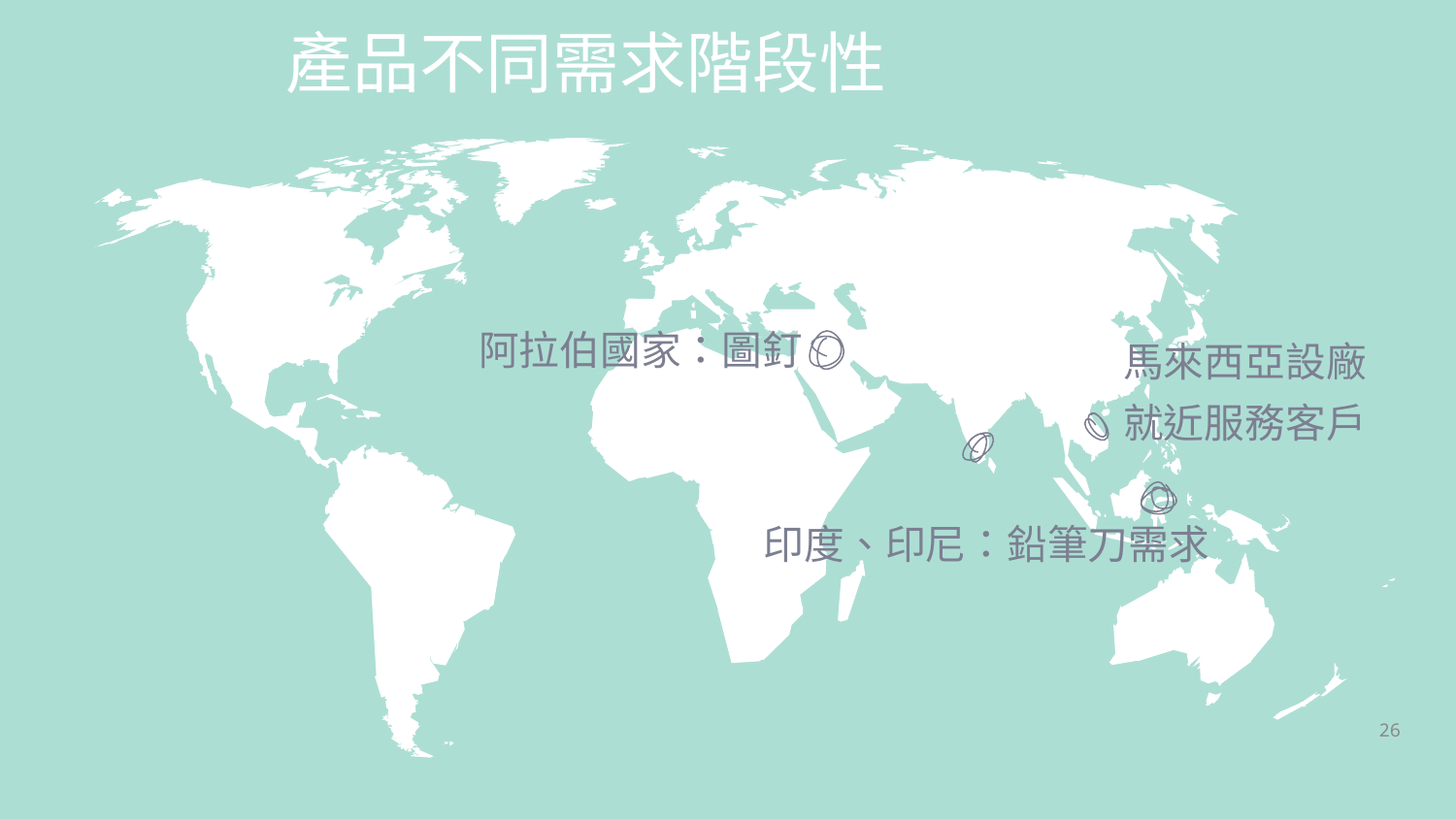

產品不同需求階段性

阿拉伯國家：圖釘
馬來西亞設廠
就近服務客戶

印度、印尼：鉛筆刀需求

26